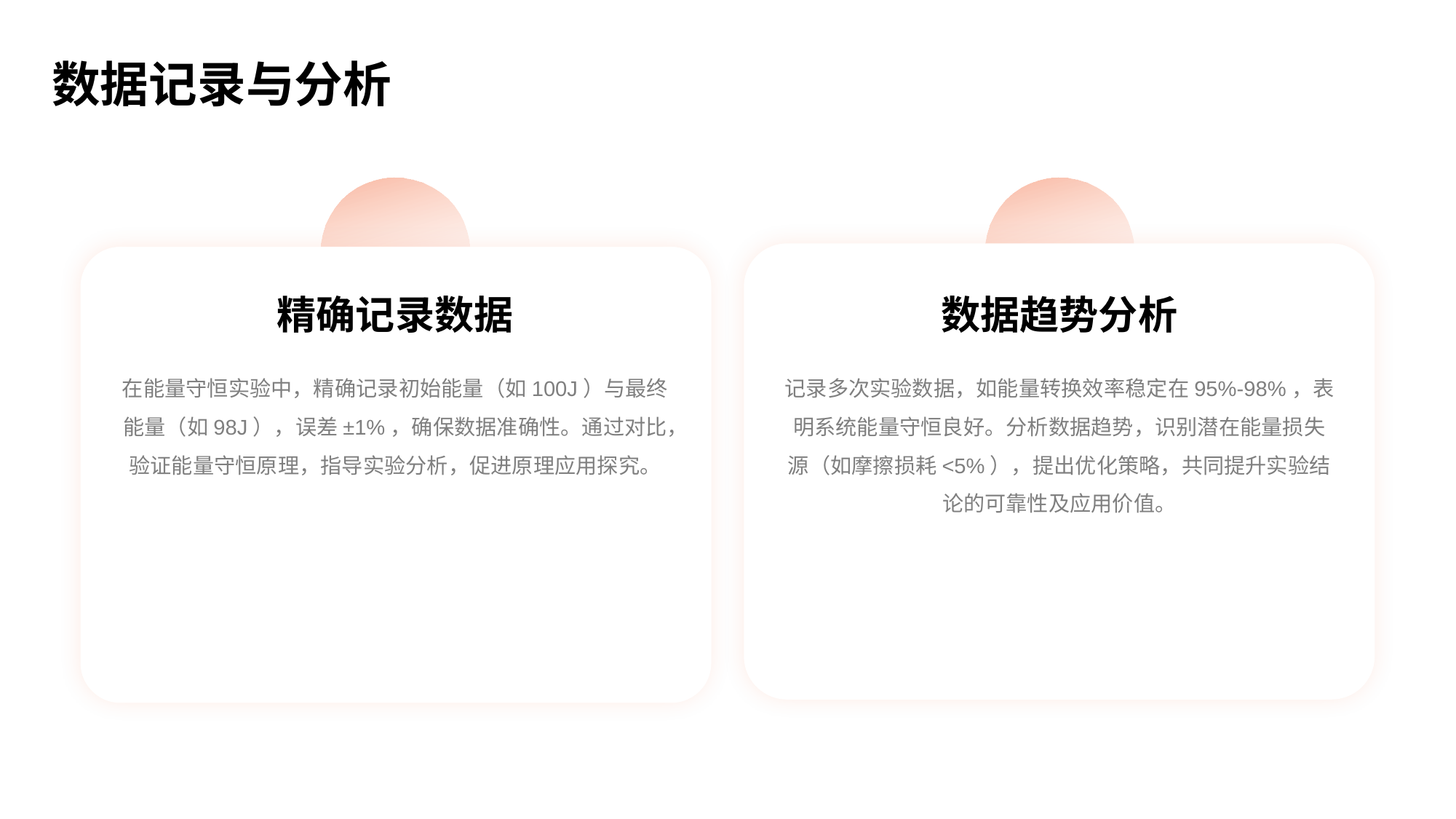

数据记录与分析

精确记录数据
数据趋势分析
在能量守恒实验中，精确记录初始能量（如100J）与最终能量（如98J），误差±1%，确保数据准确性。通过对比，验证能量守恒原理，指导实验分析，促进原理应用探究。
记录多次实验数据，如能量转换效率稳定在95%-98%，表明系统能量守恒良好。分析数据趋势，识别潜在能量损失源（如摩擦损耗<5%），提出优化策略，共同提升实验结论的可靠性及应用价值。